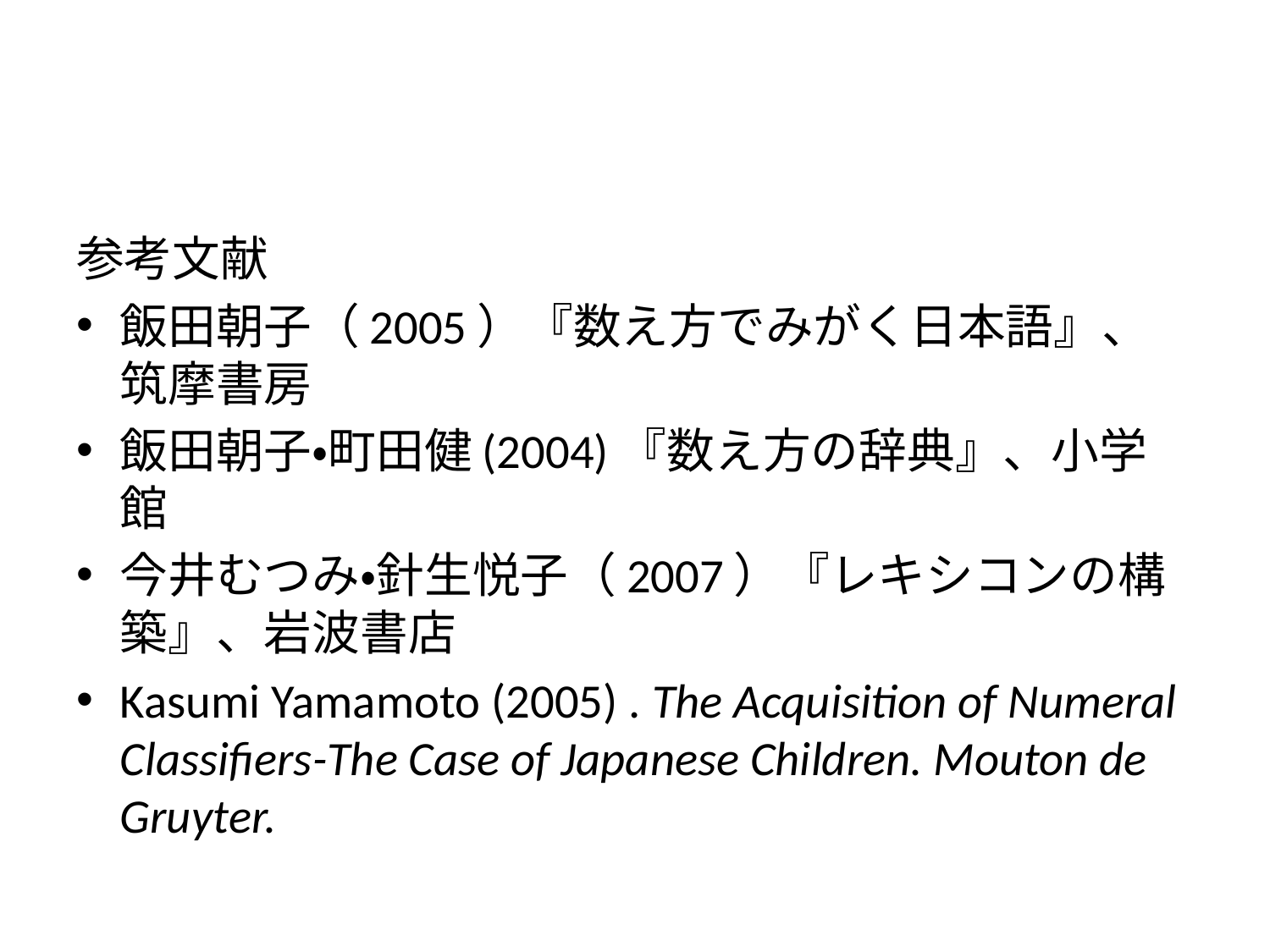

#
参考文献
飯田朝子（2005）『数え方でみがく日本語』、筑摩書房
飯田朝子・町田健(2004)『数え方の辞典』、小学館
今井むつみ・針生悦子（2007）『レキシコンの構築』、岩波書店
Kasumi Yamamoto (2005) . The Acquisition of Numeral Classifiers-The Case of Japanese Children. Mouton de Gruyter.